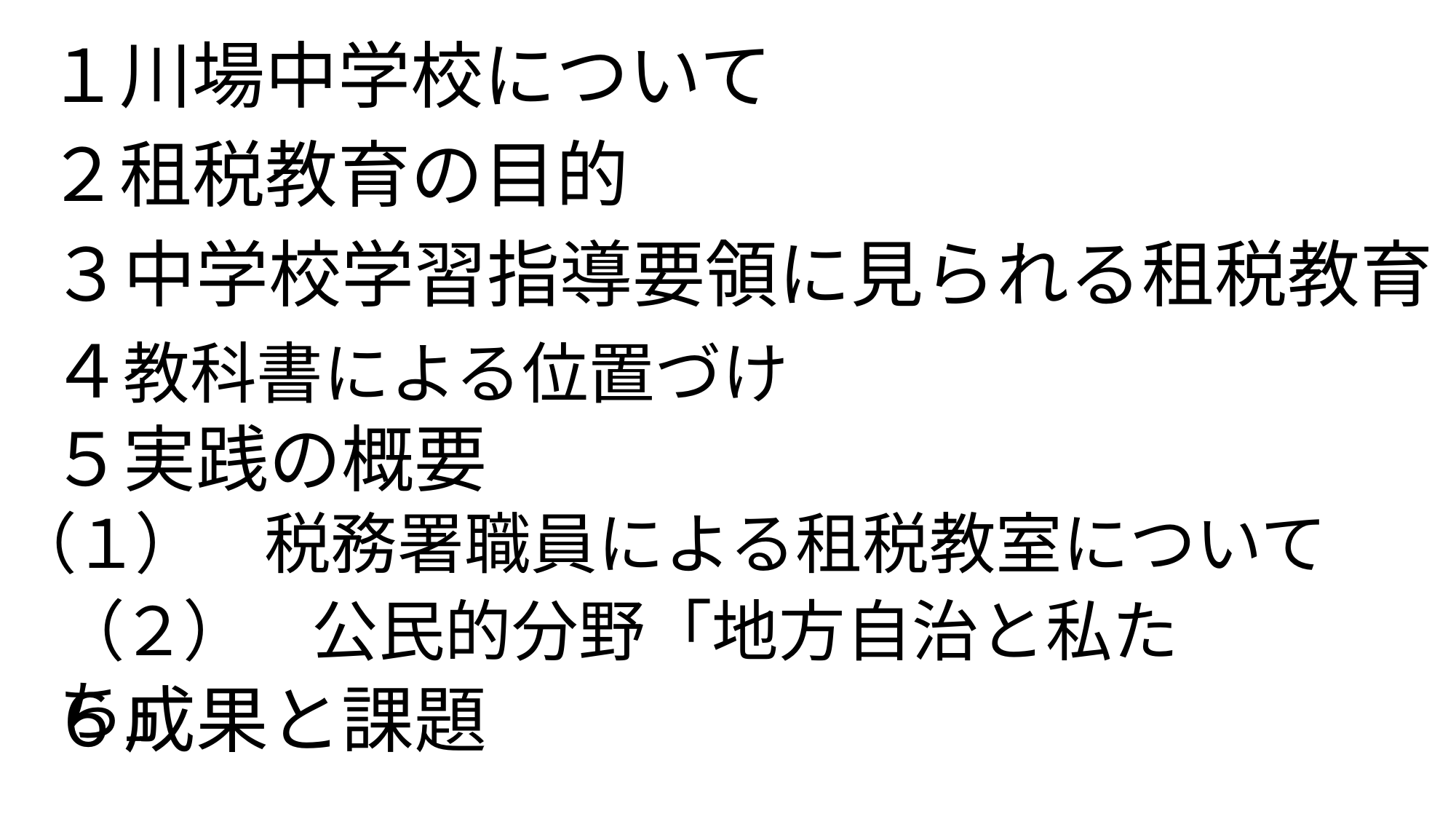

１川場中学校について
 ２租税教育の目的
 　３中学校学習指導要領に見られる租税教育
 　４教科書による位置づけ
 　５実践の概要
（１）　税務署職員による租税教室について
（２）　公民的分野「地方自治と私たち」
 　６成果と課題